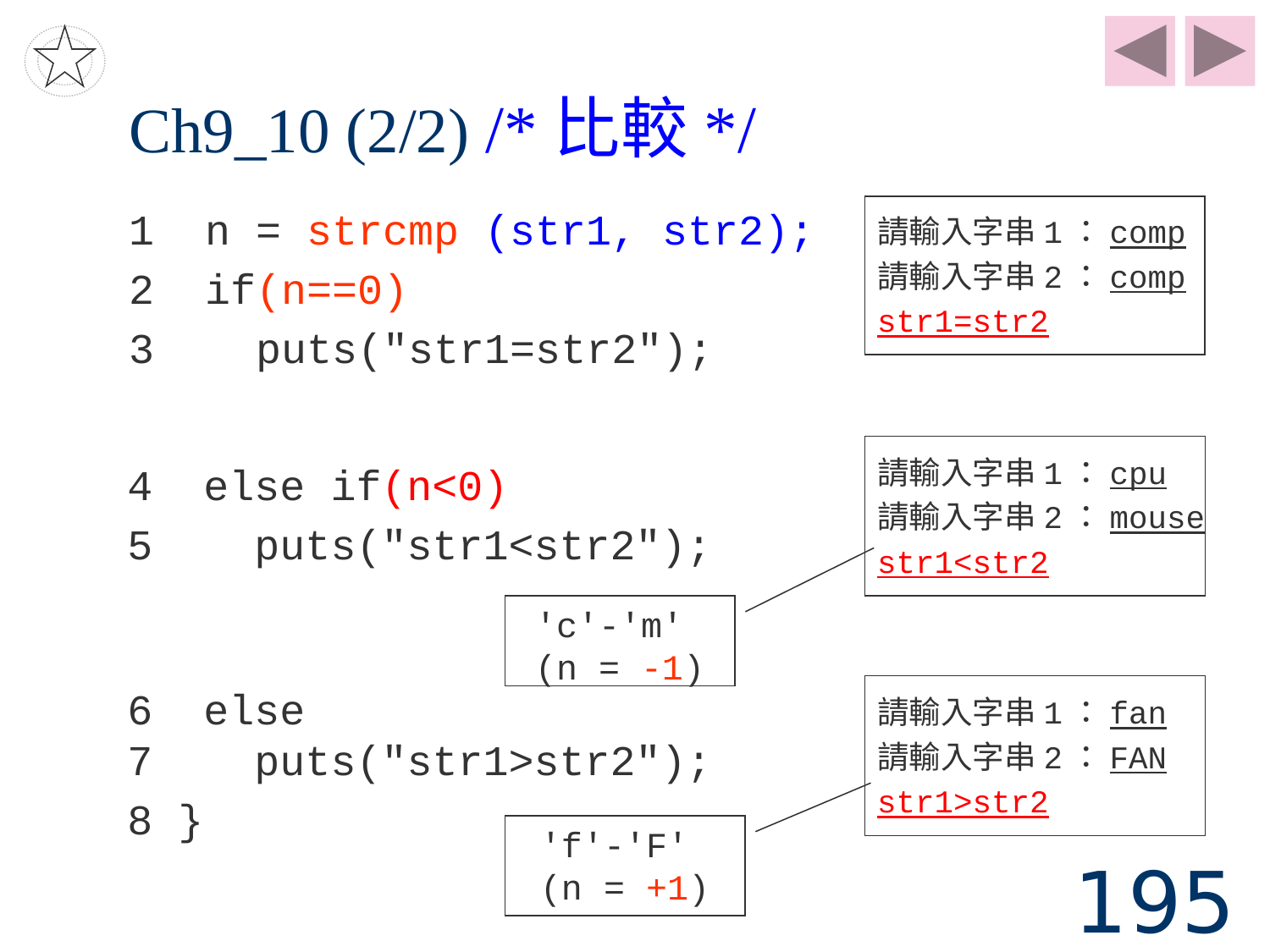

# Ch9_10 (2/2) /*比較*/
1  n = strcmp (str1, str2);
2  if(n==0)
3    puts("str1=str2");
請輸入字串1：comp
請輸入字串2：comp
str1=str2
請輸入字串1：cpu
請輸入字串2：mouse
str1<str2
4  else if(n<0)
5    puts("str1<str2");
'c'-'m'  (n = -1)
6  else
7    puts("str1>str2");
8 }
請輸入字串1：fan
請輸入字串2：FAN
str1>str2
'f'-'F'  (n = +1)
195